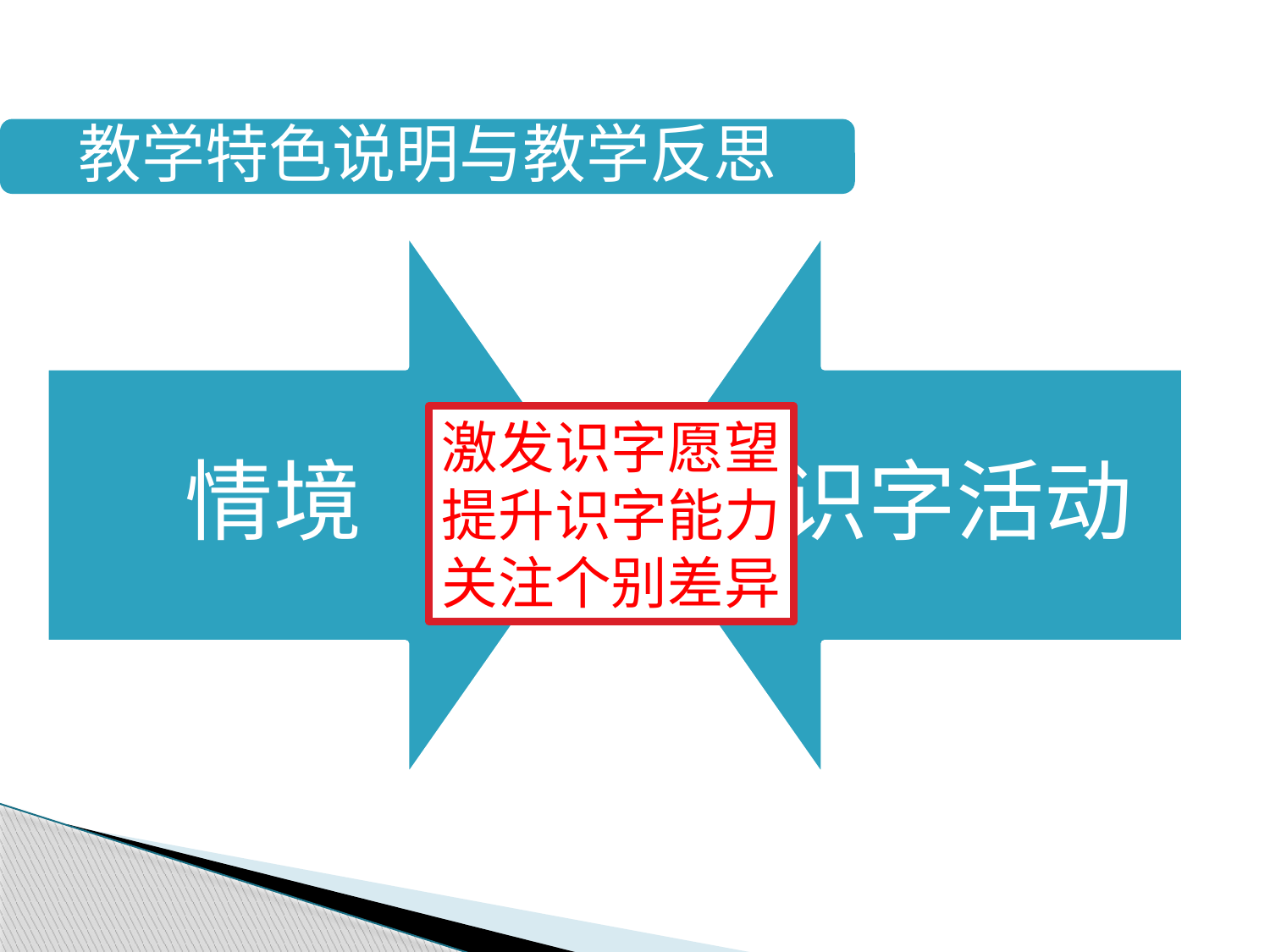

教学特色说明与教学反思
情境
识字活动

激发识字愿望
提升识字能力
关注个别差异